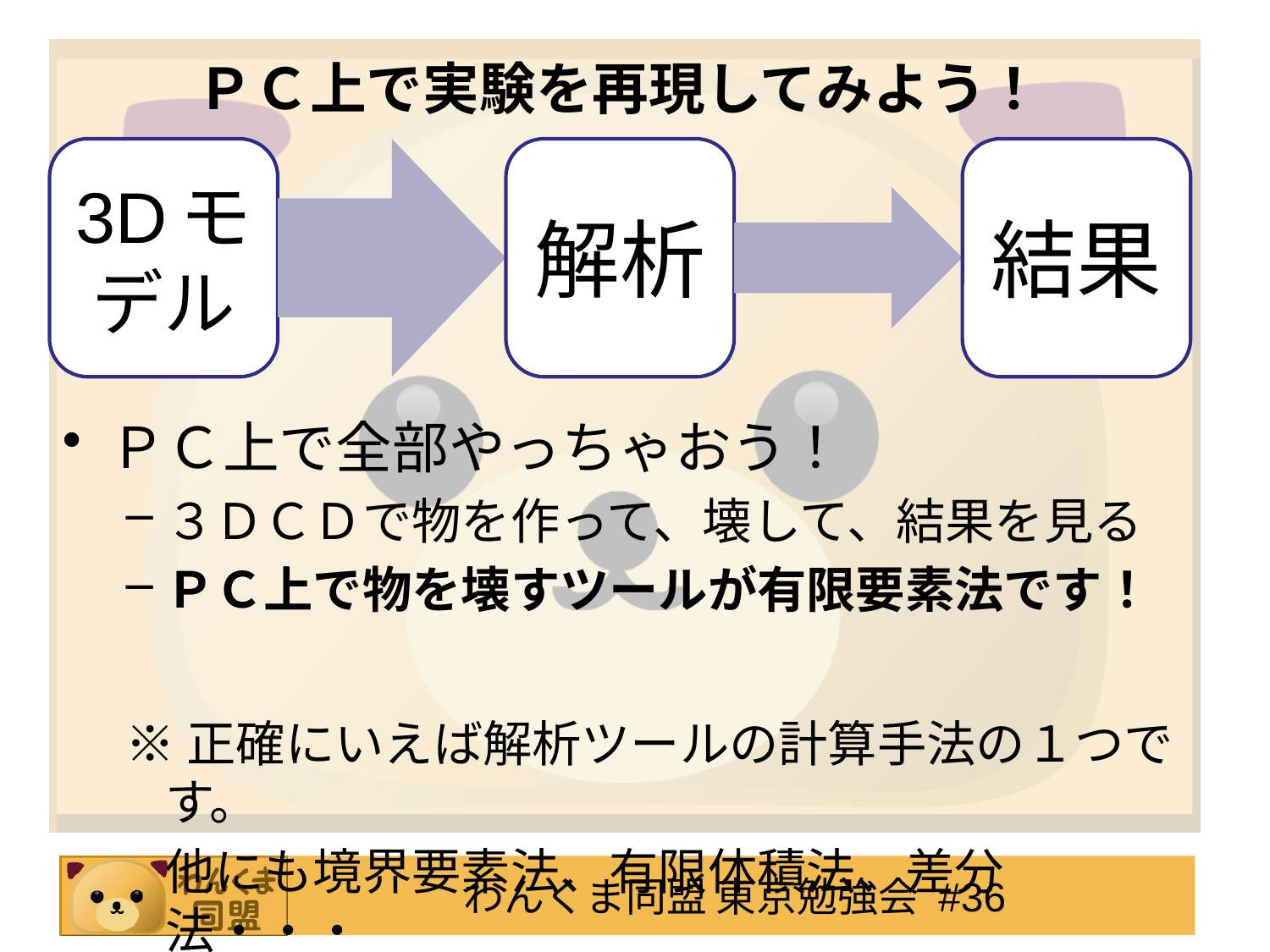

# ＰＣ上で実験を再現してみよう！
3Dモデル
結果
解析
ＰＣ上で全部やっちゃおう！
３ＤＣＤで物を作って、壊して、結果を見る
ＰＣ上で物を壊すツールが有限要素法です！

※正確にいえば解析ツールの計算手法の１つです。
	他にも境界要素法、有限体積法、差分法・・・